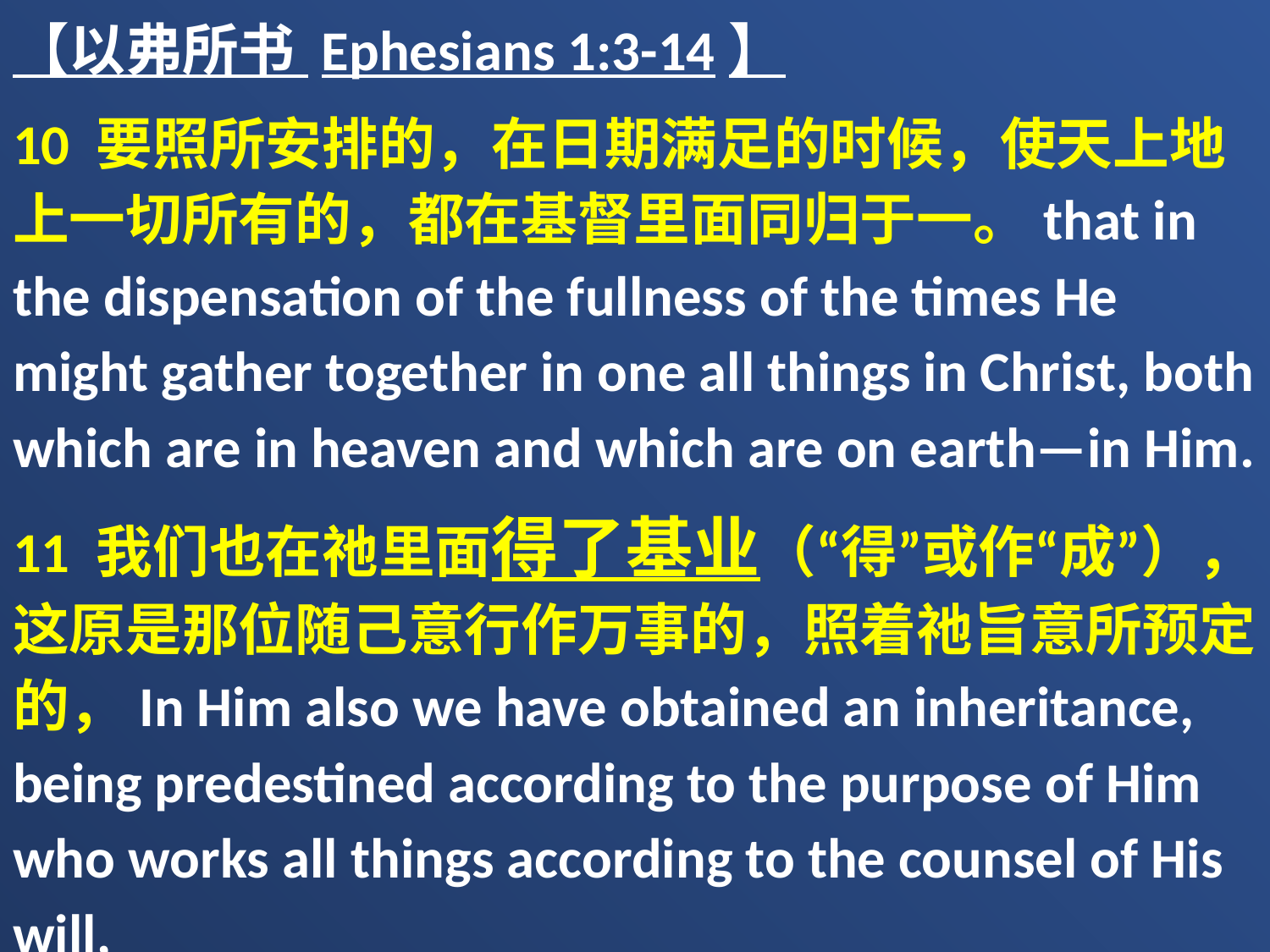

【以弗所书 Ephesians 1:3-14】
10 要照所安排的，在日期满足的时候，使天上地上一切所有的，都在基督里面同归于一。that in the dispensation of the fullness of the times He might gather together in one all things in Christ, both which are in heaven and which are on earth—in Him.
11 我们也在祂里面得了基业（“得”或作“成”），这原是那位随己意行作万事的，照着祂旨意所预定的，In Him also we have obtained an inheritance, being predestined according to the purpose of Him who works all things according to the counsel of His will,